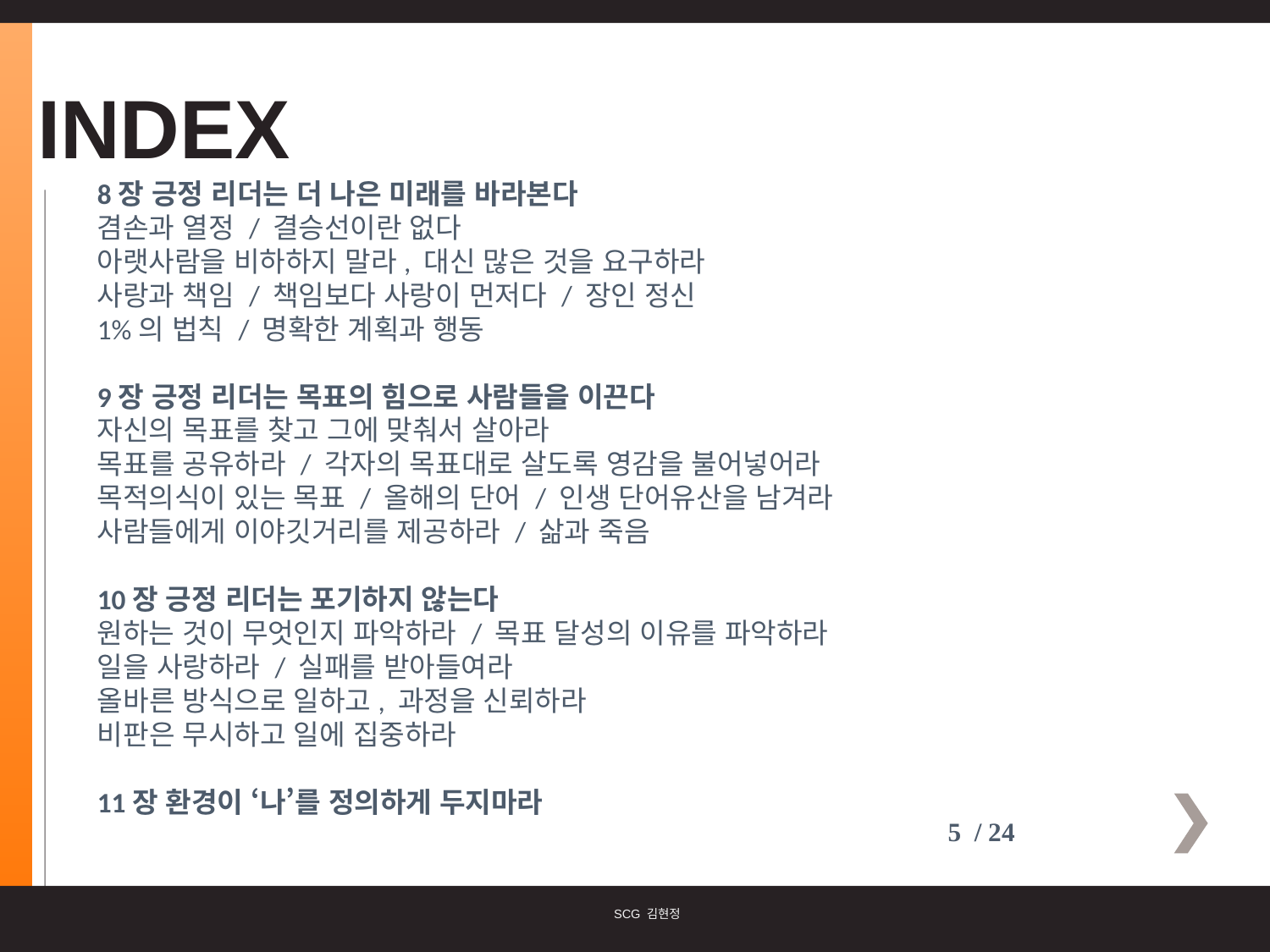

INDEX
8장 긍정 리더는 더 나은 미래를 바라본다
겸손과 열정 / 결승선이란 없다
아랫사람을 비하하지 말라, 대신 많은 것을 요구하라
사랑과 책임 / 책임보다 사랑이 먼저다 / 장인 정신
1%의 법칙 / 명확한 계획과 행동
9장 긍정 리더는 목표의 힘으로 사람들을 이끈다
자신의 목표를 찾고 그에 맞춰서 살아라
목표를 공유하라 / 각자의 목표대로 살도록 영감을 불어넣어라
목적의식이 있는 목표 / 올해의 단어 / 인생 단어유산을 남겨라
사람들에게 이야깃거리를 제공하라 / 삶과 죽음
10장 긍정 리더는 포기하지 않는다
원하는 것이 무엇인지 파악하라 / 목표 달성의 이유를 파악하라
일을 사랑하라 / 실패를 받아들여라
올바른 방식으로 일하고, 과정을 신뢰하라
비판은 무시하고 일에 집중하라
11장 환경이 ‘나’를 정의하게 두지마라
5  / 24
SCG 김현정